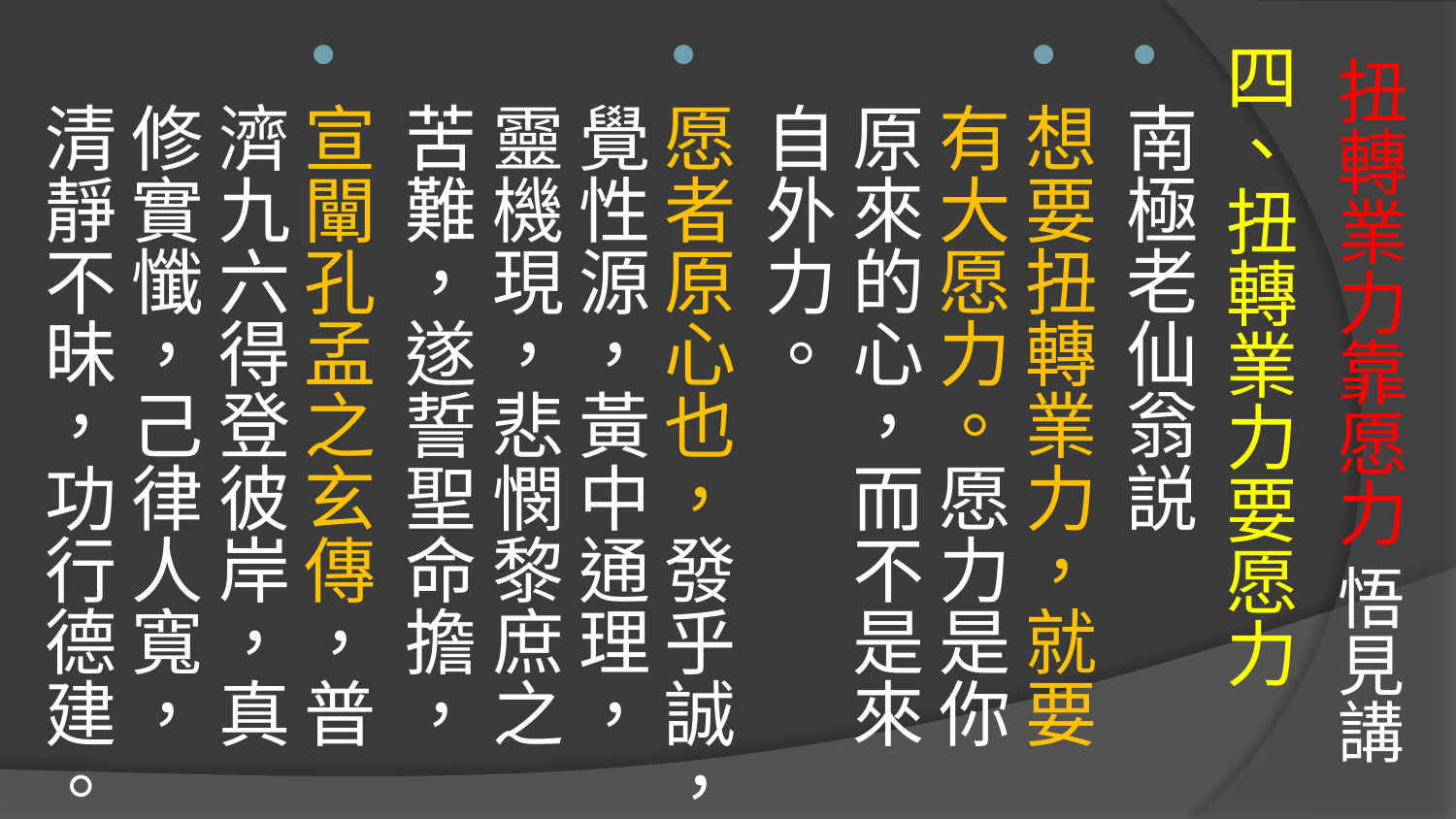

四、扭轉業力要愿力
南極老仙翁説
想要扭轉業力，就要有大愿力。愿力是你原來的心，而不是來自外力。
愿者原心也，發乎誠，覺性源，黃中通理，靈機現，悲憫黎庶之苦難，遂誓聖命擔，
宣闡孔孟之玄傳，普濟九六得登彼岸，真修實懺，己律人寬，清靜不昧，功行德建。
# 扭轉業力靠愿力 悟見講